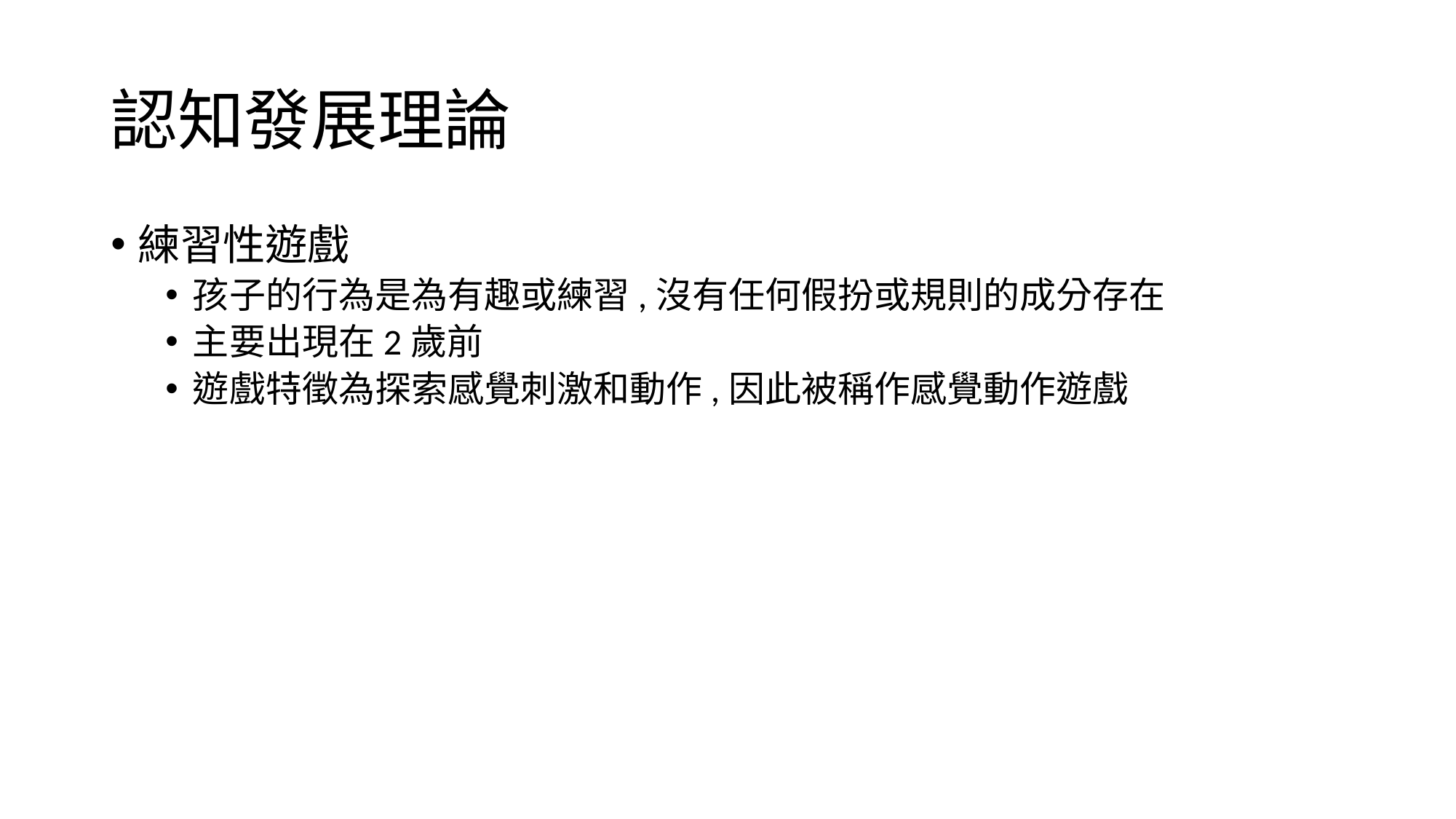

# 認知發展理論
練習性遊戲
孩子的行為是為有趣或練習,沒有任何假扮或規則的成分存在
主要出現在2歲前
遊戲特徵為探索感覺刺激和動作,因此被稱作感覺動作遊戲